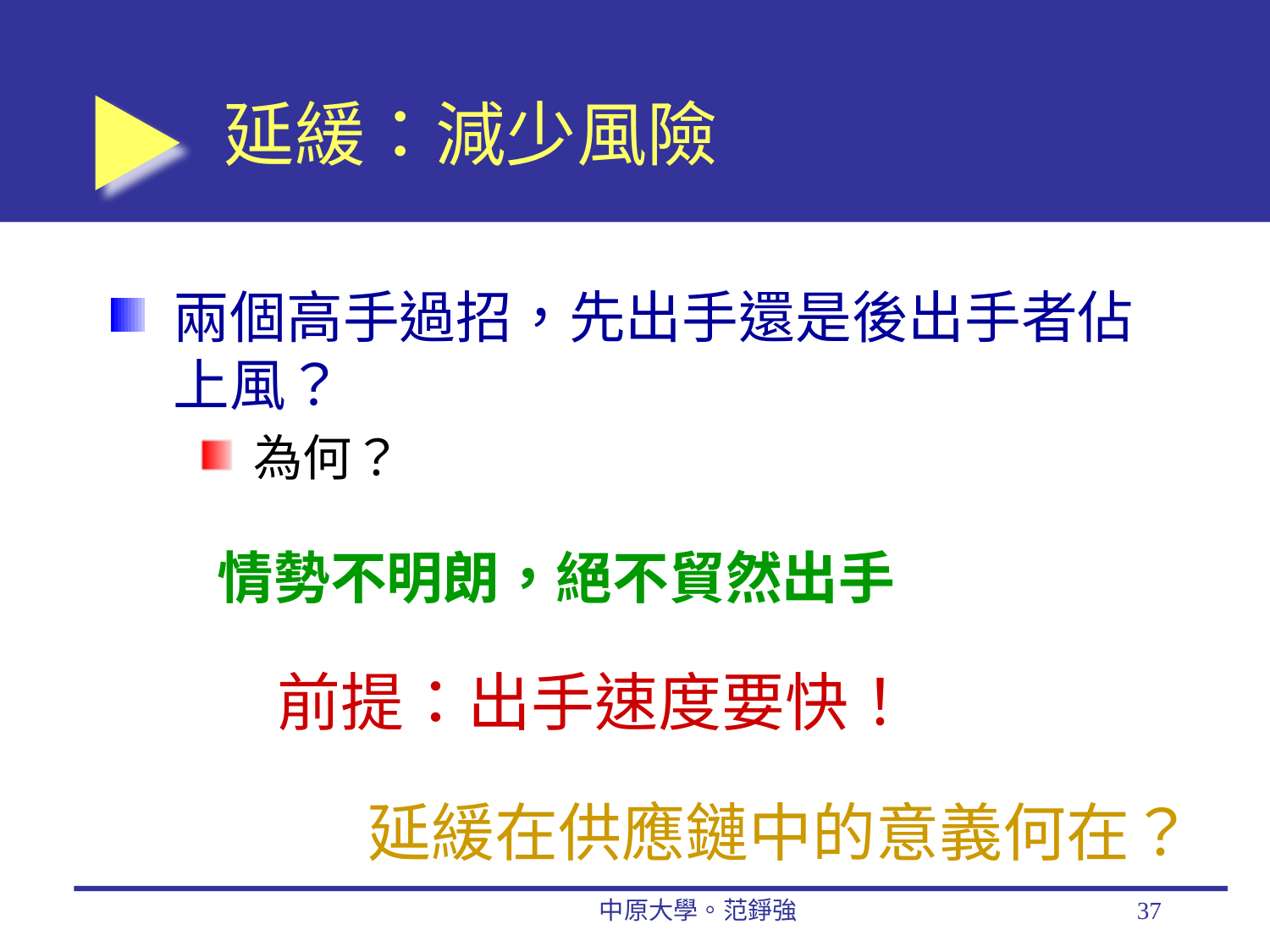

# 延緩：減少風險
兩個高手過招，先出手還是後出手者佔上風？
為何？

情勢不明朗，絕不貿然出手
前提：出手速度要快！
延緩在供應鏈中的意義何在？
中原大學。范錚強
37